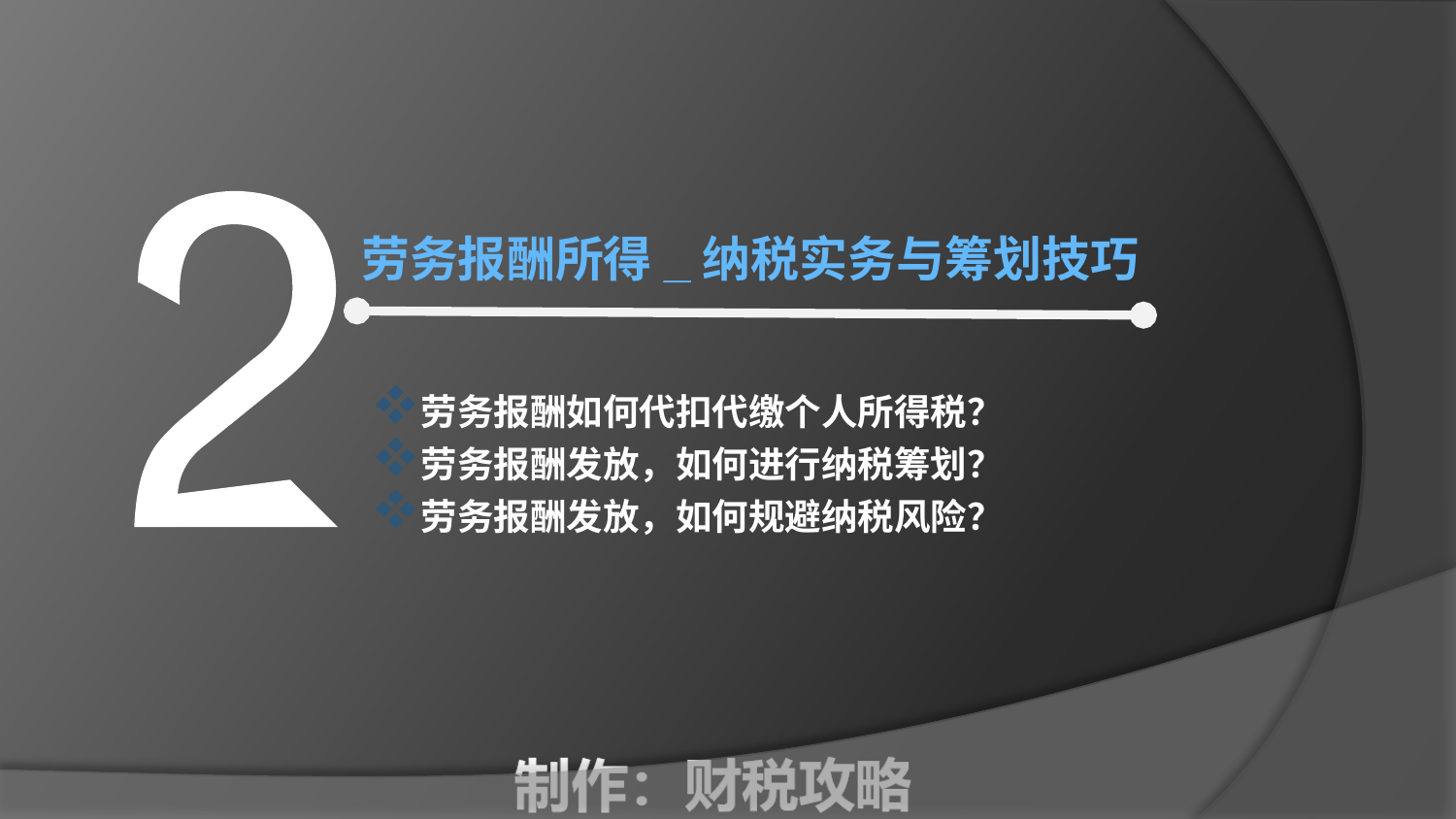

劳务报酬所得_纳税实务与筹划技巧
劳务报酬如何代扣代缴个人所得税？
劳务报酬发放，如何进行纳税筹划？
劳务报酬发放，如何规避纳税风险？